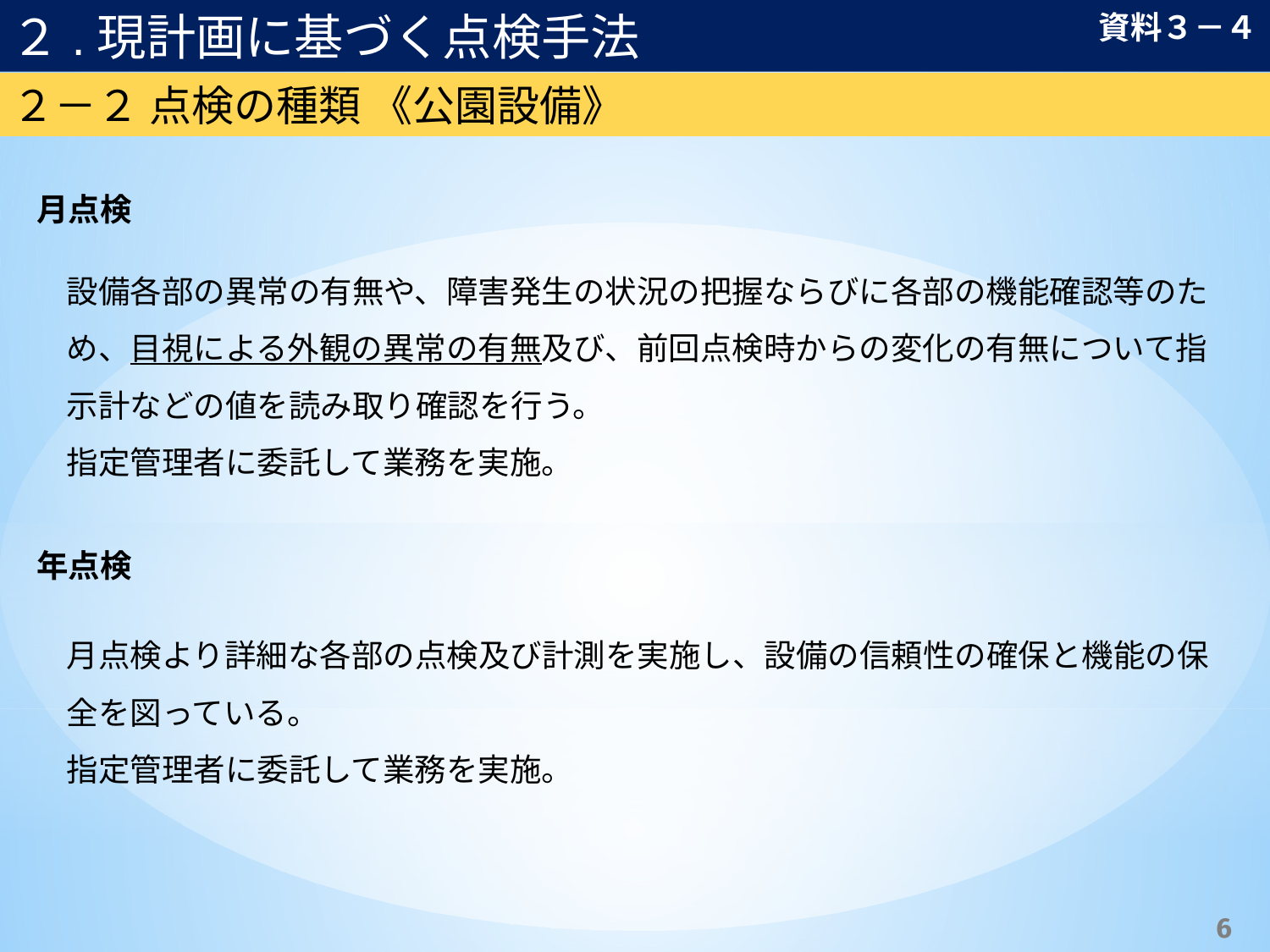

２.現計画に基づく点検手法
資料３－４
２－２ 点検の種類 《公園設備》
月点検
設備各部の異常の有無や、障害発生の状況の把握ならびに各部の機能確認等のため、目視による外観の異常の有無及び、前回点検時からの変化の有無について指示計などの値を読み取り確認を行う。
指定管理者に委託して業務を実施。
年点検
月点検より詳細な各部の点検及び計測を実施し、設備の信頼性の確保と機能の保全を図っている。
指定管理者に委託して業務を実施。
6